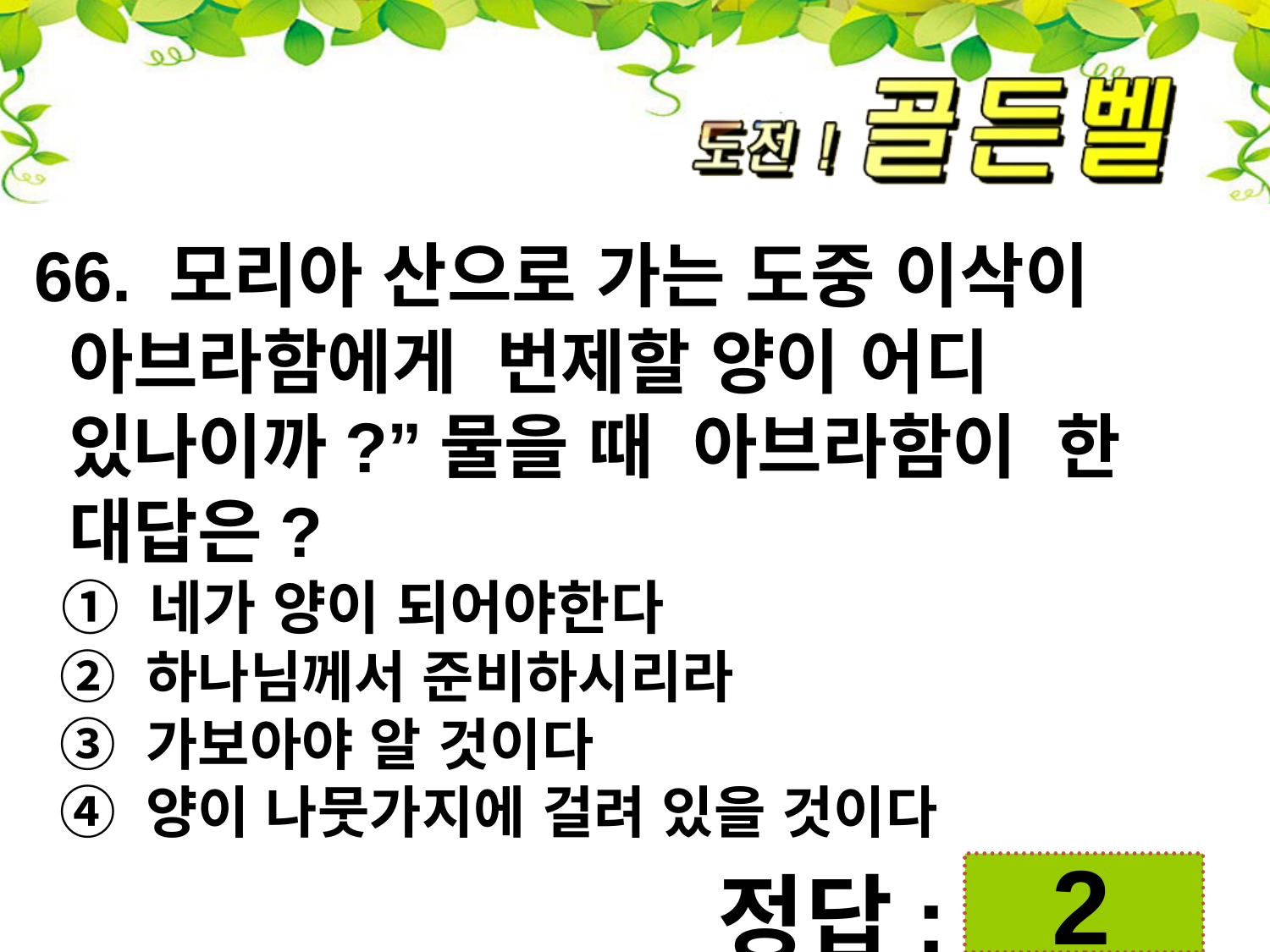

66. 모리아 산으로 가는 도중 이삭이
  아브라함에게  번제할 양이 어디
  있나이까?”물을 때  아브라함이  한
  대답은?
   ① 네가 양이 되어야한다
   ② 하나님께서 준비하시리라
   ③ 가보아야 알 것이다
   ④ 양이 나뭇가지에 걸려 있을 것이다
첨성대
정답:
 2